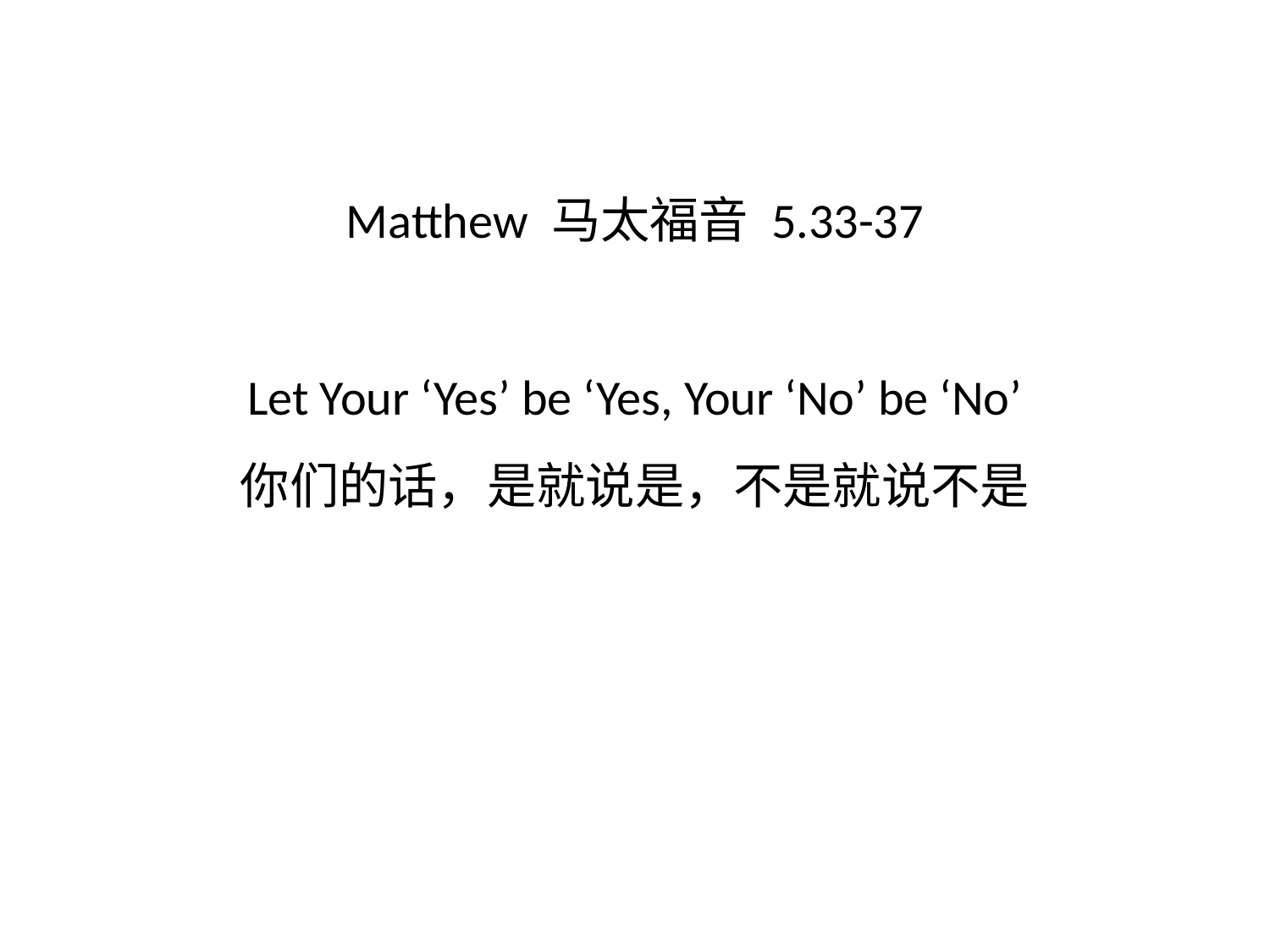

# Matthew 马太福音 5.33-37 Let Your ‘Yes’ be ‘Yes, Your ‘No’ be ‘No’ 你们的话，是就说是，不是就说不是